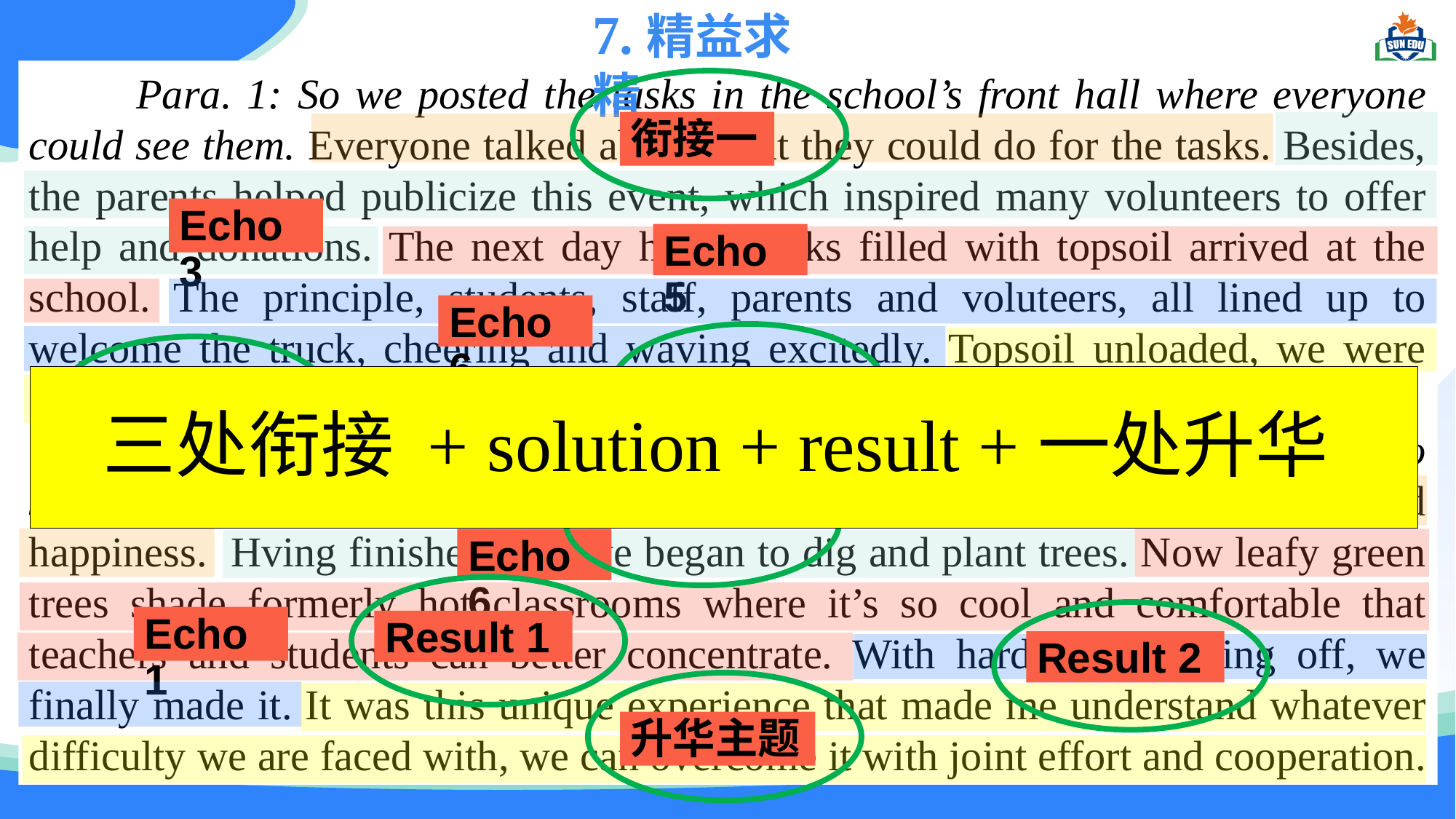

IMPORTAINT POINT
7.精益求精
       Para. 1: So we posted the tasks in the school’s front hall where everyone could see them. Everyone talked about what they could do for the tasks. Besides, the parents helped publicize this event, which inspired many volunteers to offer help and donations. The next day huge trucks filled with topsoil arrived at the school. The principle, students, staff, parents and voluteers, all lined up to welcome the truck, cheering and waving excitedly. Topsoil unloaded, we were called on to unify and work together for the common goal.
      Para. 2: Soon, everyone — students, staff and volunteers — began working to spread the topsoil.Tired as we are, we feel a sense of accomplishment and happiness.  Hving finished that, we began to dig and plant trees. Now leafy green trees shade formerly hot classrooms where it’s so cool and comfortable that teachers and students can better concentrate. With hard work paying off, we finally made it. It was this unique experience that made me understand whatever difficulty we are faced with, we can overcome it with joint effort and cooperation.

衔接一

Echo 3
Echo 5

Echo 6

三处衔接 + solution + result +一处升华
衔接二
Solution 2
Echo 4

衔接三

Echo 6

Echo 1
Result 1
Result 2

升华主题